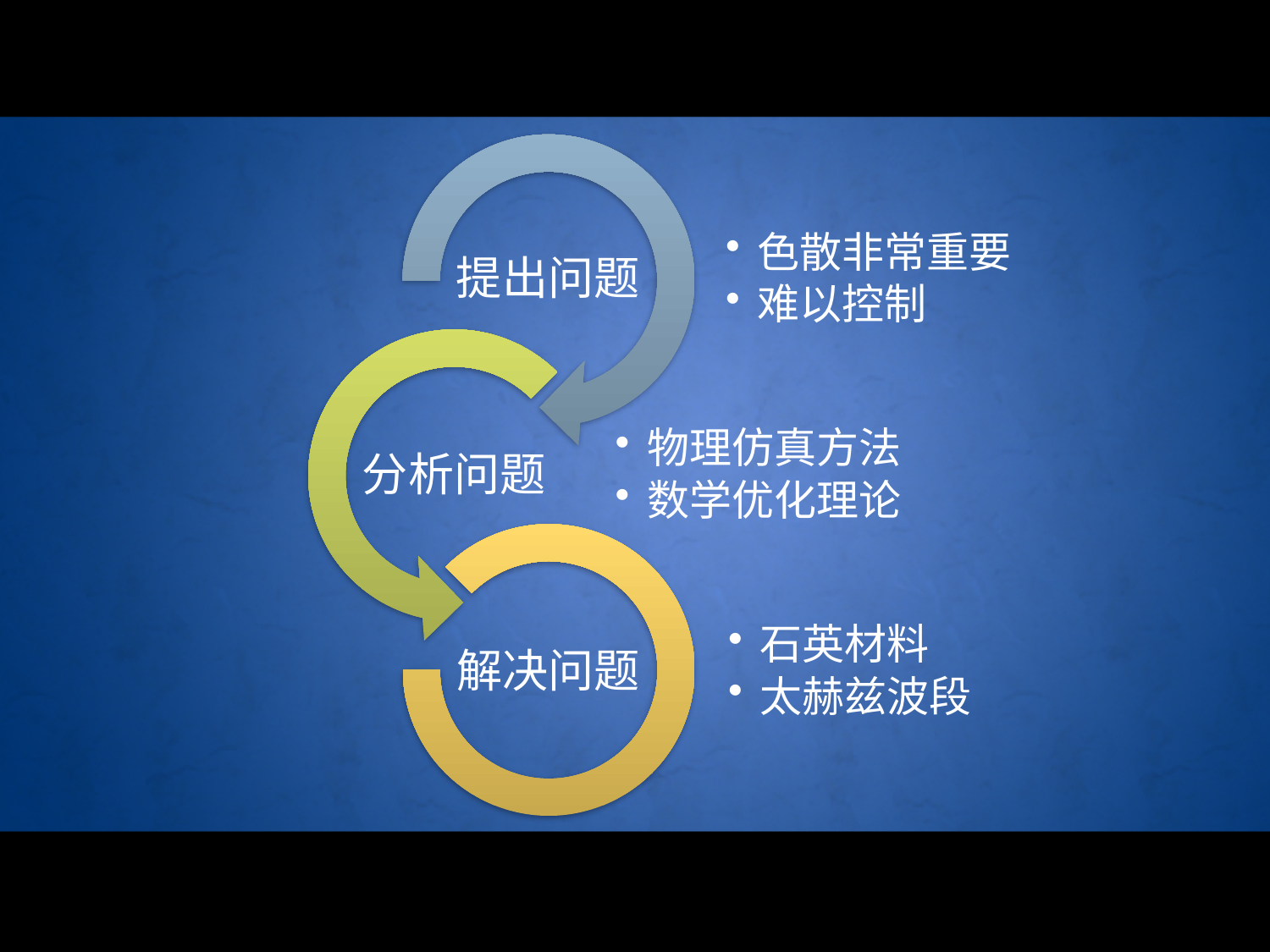

色散非常重要
难以控制
提出问题

物理仿真方法
数学优化理论
分析问题

石英材料
太赫兹波段
解决问题